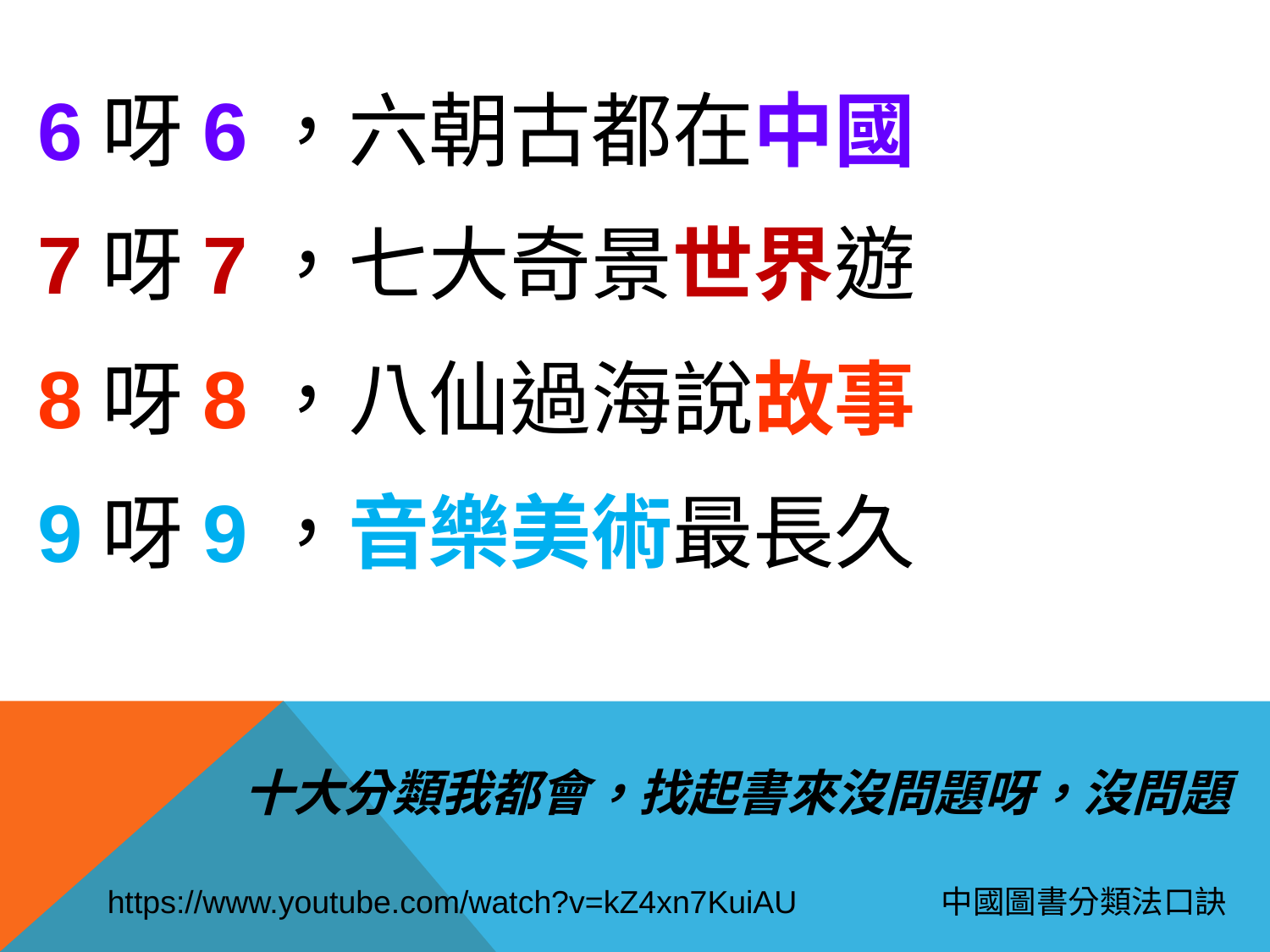

6呀6，六朝古都在中國

7呀7，七大奇景世界遊

8呀8，八仙過海說故事

9呀9，音樂美術最長久

十大分類我都會，找起書來沒問題呀，沒問題
https://www.youtube.com/watch?v=kZ4xn7KuiAU
中國圖書分類法口訣